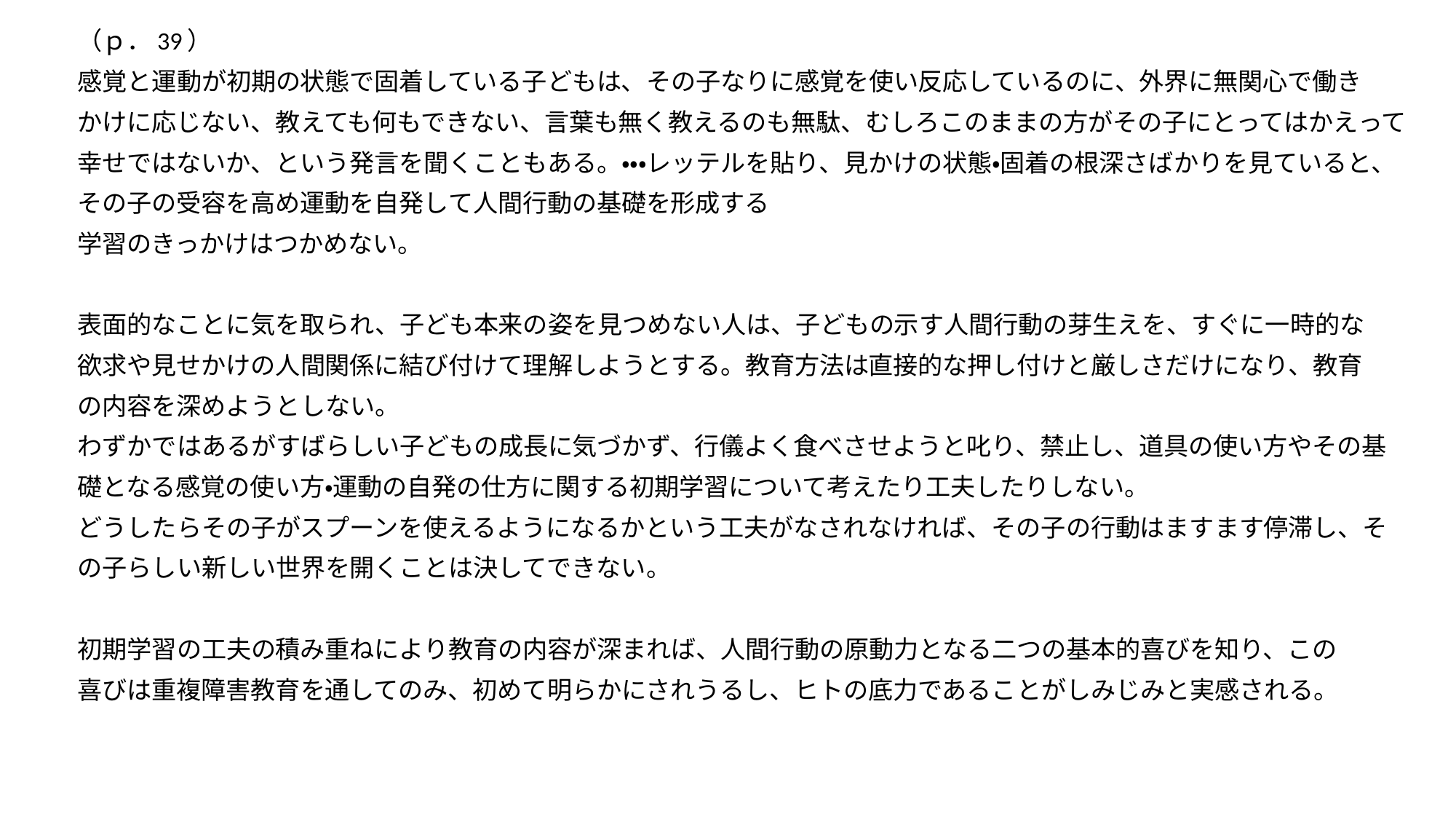

（ｐ．39）
感覚と運動が初期の状態で固着している子どもは、その子なりに感覚を使い反応しているのに、外界に無関心で働き
かけに応じない、教えても何もできない、言葉も無く教えるのも無駄、むしろこのままの方がその子にとってはかえって
幸せではないか、という発言を聞くこともある。・・・レッテルを貼り、見かけの状態・固着の根深さばかりを見ていると、
その子の受容を高め運動を自発して人間行動の基礎を形成する
学習のきっかけはつかめない。

表面的なことに気を取られ、子ども本来の姿を見つめない人は、子どもの示す人間行動の芽生えを、すぐに一時的な
欲求や見せかけの人間関係に結び付けて理解しようとする。教育方法は直接的な押し付けと厳しさだけになり、教育
の内容を深めようとしない。
わずかではあるがすばらしい子どもの成長に気づかず、行儀よく食べさせようと叱り、禁止し、道具の使い方やその基
礎となる感覚の使い方・運動の自発の仕方に関する初期学習について考えたり工夫したりしない。
どうしたらその子がスプーンを使えるようになるかという工夫がなされなければ、その子の行動はますます停滞し、そ
の子らしい新しい世界を開くことは決してできない。

初期学習の工夫の積み重ねにより教育の内容が深まれば、人間行動の原動力となる二つの基本的喜びを知り、この
喜びは重複障害教育を通してのみ、初めて明らかにされうるし、ヒトの底力であることがしみじみと実感される。